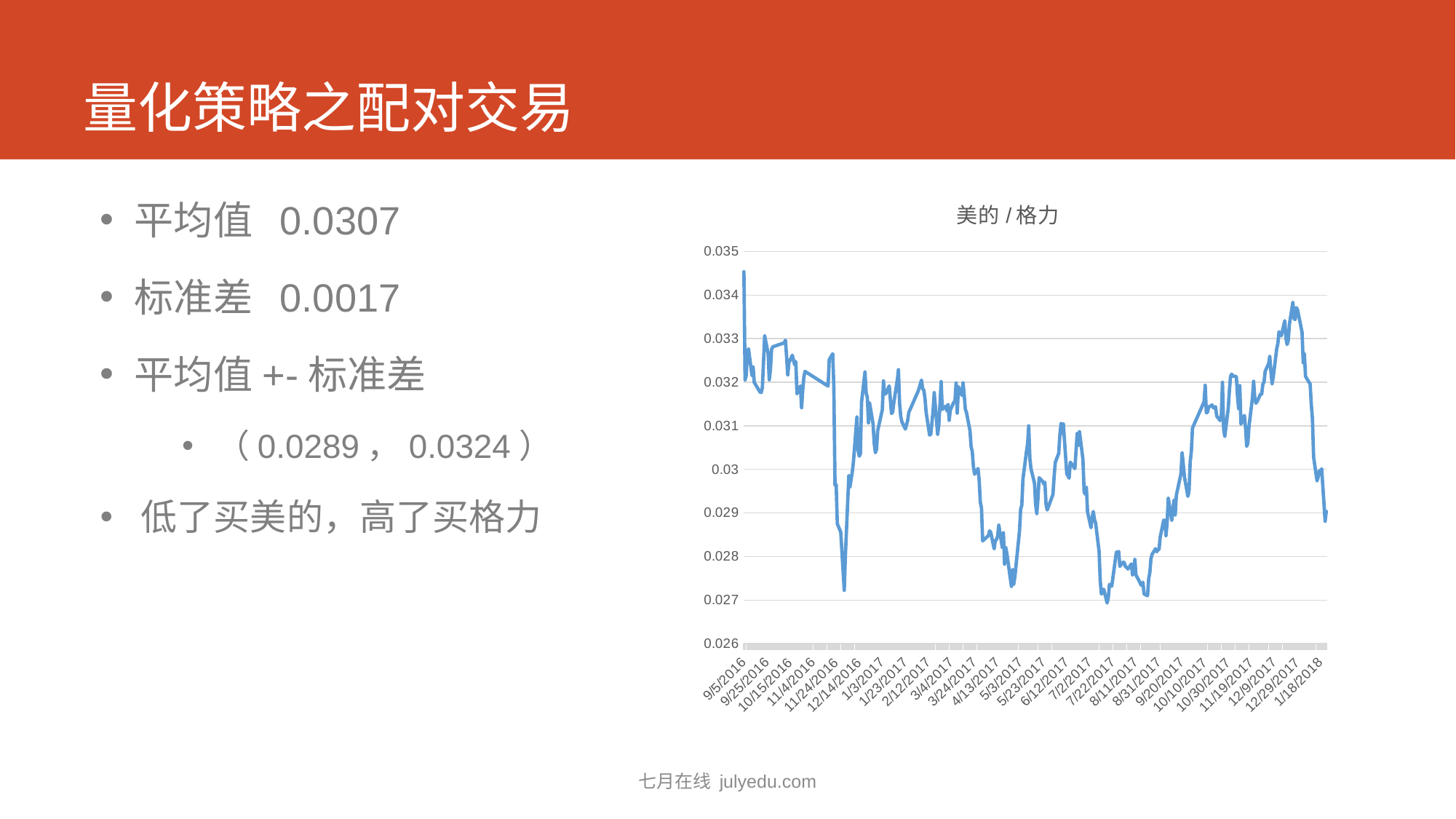

# 量化策略之配对交易

### Chart: 美的/格力

| Category |  |
|---|---|
| 43123 | 0.029036421186756 |
| 43122 | 0.0288103064176338 |
| 43119 | 0.0300122137298517 |
| 43118 | 0.0299432704467186 |
| 43117 | 0.0299677909956654 |
| 43116 | 0.0298260404555287 |
| 43115 | 0.0297343865830303 |
| 43112 | 0.030280281119367 |
| 43111 | 0.0311539638715822 |
| 43110 | 0.0314901840115317 |
| 43109 | 0.031961658335138 |
| 43108 | 0.0320006689541497 |
| 43105 | 0.0321335492036083 |
| 43104 | 0.0326485440952142 |
| 43103 | 0.0324472550030225 |
| 43102 | 0.0331475326240894 |
| 43098 | 0.0336703475225261 |
| 43097 | 0.033712414841916 |
| 43096 | 0.0334366090365503 |
| 43095 | 0.0334637878903287 |
| 43094 | 0.0338287688047868 |
| 43091 | 0.0333242815747762 |
| 43090 | 0.0329546205192568 |
| 43089 | 0.0328650713227411 |
| 43088 | 0.0330117076646199 |
| 43087 | 0.0334124022522933 |
| 43084 | 0.0330659356006842 |
| 43083 | 0.0330903351193359 |
| 43082 | 0.0331587711736309 |
| 43081 | 0.0328883198390107 |
| 43080 | 0.0327659567827631 |
| 43077 | 0.0321101548035668 |
| 43076 | 0.0319647621221209 |
| 43075 | 0.0322401992238824 |
| 43074 | 0.0325911992857788 |
| 43073 | 0.0324259116119654 |
| 43070 | 0.0322520763739684 |
| 43069 | 0.0320041856183535 |
| 43068 | 0.0319542462206836 |
| 43067 | 0.0317274906458315 |
| 43066 | 0.0317287668648936 |
| 43063 | 0.0315555012103763 |
| 43062 | 0.0315167976586293 |
| 43061 | 0.0316287772817234 |
| 43060 | 0.0320208063236867 |
| 43059 | 0.0316433027746025 |
| 43056 | 0.0309934504917663 |
| 43055 | 0.0306085248166241 |
| 43054 | 0.0305274282423649 |
| 43053 | 0.030953590495059 |
| 43052 | 0.0312388012825308 |
| 43049 | 0.0310381358362217 |
| 43048 | 0.0319221480163783 |
| 43047 | 0.0313932033797501 |
| 43046 | 0.0316871435145801 |
| 43045 | 0.0321310572141522 |
| 43042 | 0.0321423530829545 |
| 43041 | 0.0321858480263337 |
| 43040 | 0.0321399301269329 |
| 43039 | 0.0318167486437607 |
| 43123 | 0.029036421186756 |
| 43122 | 0.0288103064176338 |
| 43119 | 0.0300122137298517 |
| 43118 | 0.0299432704467186 |
| 43117 | 0.0299677909956654 |
| 43116 | 0.0298260404555287 |
| 43115 | 0.0297343865830303 |
| 43112 | 0.030280281119367 |
| 43111 | 0.0311539638715822 |
| 43110 | 0.0314901840115317 |
| 43109 | 0.031961658335138 |
| 43108 | 0.0320006689541497 |
| 43105 | 0.0321335492036083 |
| 43104 | 0.0326485440952142 |
| 43103 | 0.0324472550030225 |
| 43102 | 0.0331475326240894 |
| 43098 | 0.0336703475225261 |
| 43097 | 0.033712414841916 |
| 43096 | 0.0334366090365503 |
| 43095 | 0.0334637878903287 |
| 43094 | 0.0338287688047868 |
| 43091 | 0.0333242815747762 |
| 43090 | 0.0329546205192568 |
| 43089 | 0.0328650713227411 |
| 43088 | 0.0330117076646199 |
| 43087 | 0.0334124022522933 |
| 43084 | 0.0330659356006842 |
| 43083 | 0.0330903351193359 |
| 43082 | 0.0331587711736309 |
| 43081 | 0.0328883198390107 |
| 43080 | 0.0327659567827631 |
| 43077 | 0.0321101548035668 |
| 43076 | 0.0319647621221209 |
| 43075 | 0.0322401992238824 |
| 43074 | 0.0325911992857788 |
| 43073 | 0.0324259116119654 |
| 43070 | 0.0322520763739684 |
| 43069 | 0.0320041856183535 |
| 43068 | 0.0319542462206836 |
| 43067 | 0.0317274906458315 |
| 43066 | 0.0317287668648936 |
| 43063 | 0.0315555012103763 |
| 43062 | 0.0315167976586293 |
| 43061 | 0.0316287772817234 |
| 43060 | 0.0320208063236867 |
| 43059 | 0.0316433027746025 |
| 43056 | 0.0309934504917663 |
| 43055 | 0.0306085248166241 |
| 43054 | 0.0305274282423649 |
| 43053 | 0.030953590495059 |
| 43052 | 0.0312388012825308 |
| 43049 | 0.0310381358362217 |
| 43048 | 0.0319221480163783 |
| 43047 | 0.0313932033797501 |
| 43046 | 0.0316871435145801 |
| 43045 | 0.0321310572141522 |
| 43042 | 0.0321423530829545 |
| 43041 | 0.0321858480263337 |
| 43040 | 0.0321399301269329 |
| 43039 | 0.0318167486437607 |
| 43038 | 0.0314052178116765 |
| 43035 | 0.0307601051116332 |
| 43034 | 0.0309280335883782 |
| 43033 | 0.0319990059683171 |
| 43032 | 0.0312534344433454 |
| 43031 | 0.0311185587283261 |
| 43028 | 0.0312249930195384 |
| 43027 | 0.031439236631987 |
| 43026 | 0.031404349836764 |
| 43025 | 0.031419644378799 |
| 43024 | 0.0314778547156014 |
| 43021 | 0.0314296352169843 |
| 43020 | 0.03131300087194 |
| 43019 | 0.0312960603109614 |
| 43018 | 0.0319309091174837 |
| 43017 | 0.0315486777619553 |
| 43007 | 0.0309506662831444 |
| 43006 | 0.0304184722861561 |
| 43005 | 0.0301671156857971 |
| 43004 | 0.029503873122577 |
| 43003 | 0.0293817623453614 |
| 43000 | 0.0298252007315973 |
| 42999 | 0.0301157493209227 |
| 42998 | 0.0303763609455165 |
| 42997 | 0.0298980504145575 |
| 42993 | 0.029406791485361 |
| 42992 | 0.0289520018221539 |
| 42991 | 0.0292900394881073 |
| 42990 | 0.0290912687404748 |
| 42989 | 0.0288341350564887 |
| 42986 | 0.0293363364795366 |
| 42985 | 0.0287712910847261 |
| 42984 | 0.0284774809781135 |
| 42983 | 0.0288287330213626 |
| 42982 | 0.0288316324714122 |
| 42979 | 0.028446721399618 |
| 42978 | 0.028159119449924 |
| 42977 | 0.0281548300789022 |
| 42976 | 0.0281089460502784 |
| 42975 | 0.0281784327129013 |
| 42972 | 0.0280515152042653 |
| 42971 | 0.027952190916249 |
| 42970 | 0.0276354425635619 |
| 42969 | 0.0274897818734078 |
| 42968 | 0.0270978028076371 |
| 42965 | 0.0271416363113165 |
| 42964 | 0.0274095861536034 |
| 42963 | 0.0273362235067437 |
| 42962 | 0.0273639215636161 |
| 42961 | 0.027427079765736 |
| 42958 | 0.0275746773805703 |
| 42957 | 0.0279332446886195 |
| 42956 | 0.0276427756558602 |
| 42955 | 0.0275728251094223 |
| 42954 | 0.0278299433757156 |
| 42951 | 0.0277112705111182 |
| 42950 | 0.0277572206250792 |
| 42949 | 0.0277561451800615 |
| 42948 | 0.0278501796114866 |
| 42947 | 0.0278711345581463 |
| 42944 | 0.0277727811513442 |
| 42943 | 0.0281147402299899 |
| 42942 | 0.0280980444236833 |
| 42941 | 0.0280982433452398 |
| 42940 | 0.0279077401713737 |
| 42937 | 0.0273211337900404 |
| 42936 | 0.0273278881074862 |
| 42935 | 0.0273616771629068 |
| 42934 | 0.027053221498768 |
| 42933 | 0.0269330681385656 |
| 42930 | 0.0272495309422124 |
| 42929 | 0.0271795882075471 |
| 42928 | 0.0271374672210935 |
| 42927 | 0.0274528553308154 |
| 42926 | 0.0281150647679899 |
| 42923 | 0.0287705514826332 |
| 42922 | 0.028847559658504 |
| 42921 | 0.0290334419139659 |
| 42920 | 0.0288972629235475 |
| 42919 | 0.028660445856395 |
| 42916 | 0.0290233514038504 |
| 42915 | 0.0295855963611833 |
| 42914 | 0.0294269776625231 |
| 42913 | 0.0294844694292057 |
| 42912 | 0.0302284203863819 |
| 42909 | 0.0308638763486112 |
| 42908 | 0.030551523862975 |
| 42907 | 0.0308238232297209 |
| 42906 | 0.0304186391360497 |
| 42905 | 0.0300168323529432 |
| 42902 | 0.030130482449464 |
| 42901 | 0.0301632523615448 |
| 42900 | 0.0297969841394245 |
| 42899 | 0.0298509368581279 |
| 42898 | 0.029897771511239 |
| 42895 | 0.0310438055097743 |
| 42894 | 0.0308257428805612 |
| 42893 | 0.031051994613648 |
| 42892 | 0.0307929575999537 |
| 42891 | 0.0303658022512099 |
| 42888 | 0.0301573076769163 |
| 42887 | 0.0298299863621771 |
| 42886 | 0.0294241074341325 |
| 42881 | 0.029066139048998 |
| 42880 | 0.0292003954198227 |
| 42879 | 0.0297036074845383 |
| 42878 | 0.0296652849780231 |
| 42877 | 0.0297242690708207 |
| 42874 | 0.0298088791469669 |
| 42873 | 0.0293273673651535 |
| 42872 | 0.0289851383816774 |
| 42871 | 0.0292008293081587 |
| 42870 | 0.0296786910990269 |
| 42867 | 0.0300121009620547 |
| 42866 | 0.0302447410230098 |
| 42865 | 0.0309989402771658 |
| 42864 | 0.0305809486696435 |
| 42863 | 0.0304026753882348 |
| 42860 | 0.0297786797885235 |
| 42859 | 0.0291764416139635 |
| 42858 | 0.0290943668416562 |
| 42857 | 0.0285908821406097 |
| 42853 | 0.0275342564477354 |
| 42852 | 0.0273642449694056 |
| 42851 | 0.0276969804584557 |
| 42850 | 0.0273134111461831 |
| 42849 | 0.0275008044040302 |
| 42846 | 0.0280770292080145 |
| 42845 | 0.0282042608641847 |
| 42844 | 0.0278234117923555 |
| 42843 | 0.0285438265061358 |
| 42842 | 0.0282102567360922 |
| 42839 | 0.028718926273867 |
| 42838 | 0.0284714588304689 |
| 42837 | 0.0283875086761574 |
| 42836 | 0.028369087891867 |
| 42835 | 0.0281762370504144 |
| 42832 | 0.0285557636398007 |
| 42831 | 0.028588847725005 |
| 42830 | 0.0284788984987891 |
| 42825 | 0.0283568130480661 |
| 42824 | 0.0291120427293009 |
| 42823 | 0.0292440075152013 |
| 42822 | 0.0297552184736226 |
| 42821 | 0.0300180887994464 |
| 42818 | 0.0298871568558733 |
| 42817 | 0.030065756965297 |
| 42816 | 0.0304107182931741 |
| 42815 | 0.0305267068854503 |
| 42814 | 0.0308875639805958 |
| 42811 | 0.0313044808861504 |
| 42810 | 0.0313812098170796 |
| 42809 | 0.0317114299905544 |
| 42808 | 0.0319870746958481 |
| 42807 | 0.0316975127150371 |
| 42804 | 0.0318974350300491 |
| 42803 | 0.0312906934469735 |
| 42802 | 0.0319820261141728 |
| 42801 | 0.0315652080207413 |
| 42800 | 0.0315397523279782 |
| 42797 | 0.031364951683847 |
| 42796 | 0.0311259675387475 |
| 42795 | 0.031486874171032 |
| 42794 | 0.031342594713051 |
| 42793 | 0.0314519824705318 |
| 42790 | 0.0313754749389157 |
| 42789 | 0.0320141917867943 |
| 42788 | 0.0315029299017479 |
| 42787 | 0.0310186414021756 |
| 42786 | 0.0308048714029359 |
| 42783 | 0.0317608828045457 |
| 42782 | 0.0313385215353053 |
| 42781 | 0.0310649467505132 |
| 42780 | 0.0307977538292936 |
| 42779 | 0.0307895047270776 |
| 42776 | 0.0313080035787099 |
| 42775 | 0.0316302908971437 |
| 42774 | 0.0318182014645113 |
| 42773 | 0.0318497523888468 |
| 42772 | 0.0320491933992052 |
| 42769 | 0.0317893991336233 |
| 42761 | 0.0313084857494151 |
| 42760 | 0.0311229926520246 |
| 42759 | 0.0310242797825958 |
| 42758 | 0.0309239582279007 |
| 42755 | 0.0310909274284205 |
| 42754 | 0.0312149554499496 |
| 42753 | 0.0315151508891652 |
| 42752 | 0.0322881625981139 |
| 42751 | 0.0320550853312223 |
| 42748 | 0.0315308165413072 |
| 42747 | 0.0313140024714813 |
| 42746 | 0.0312819662412988 |
| 42745 | 0.031596236217769 |
| 42744 | 0.0319154867053757 |
| 42741 | 0.0317346432633716 |
| 42740 | 0.0317284667249264 |
| 42739 | 0.0320303993711747 |
| 42738 | 0.0313677602672293 |
| 42734 | 0.0308867239836583 |
| 42733 | 0.0304624698021627 |
| 42732 | 0.0303821165041468 |
| 42731 | 0.0305944507195232 |
| 42730 | 0.0310401138450777 |
| 42727 | 0.0315215660988925 |
| 42726 | 0.0310666147778971 |
| 42725 | 0.0316571329953802 |
| 42724 | 0.0317520165253568 |
| 42723 | 0.0322345199848795 |
| 42720 | 0.0315420093739595 |
| 42719 | 0.0303536445284353 |
| 42718 | 0.0303018723534773 |
| 42717 | 0.0304400667024674 |
| 42716 | 0.0312022543270122 |
| 42713 | 0.0301847314255475 |
| 42712 | 0.0299468398275628 |
| 42711 | 0.0297773558123441 |
| 42710 | 0.0295984696144294 |
| 42709 | 0.0298523817528655 |
| 42706 | 0.0280361600466847 |
| 42705 | 0.0272238556910205 |
| 42702 | 0.0285587704823582 |
| 42699 | 0.0287489550008946 |
| 42698 | 0.0296547547118826 |
| 42697 | 0.0296355455011898 |
| 42696 | 0.0318866764476742 |
| 42695 | 0.0326537096620086 |
| 42692 | 0.0325202111900504 |
| 42691 | 0.0319110660866792 |
| 42671 | 0.0322484394988211 |
| 42670 | 0.0321233695616239 |
| 42669 | 0.0318132999997436 |
| 42668 | 0.0314132535849147 |
| 42667 | 0.0319144314474662 |
| 42664 | 0.0317339686560712 |
| 42663 | 0.0324746809849892 |
| 42662 | 0.0323982160755022 |
| 42661 | 0.0325090741562257 |
| 42660 | 0.0326191202528962 |
| 42657 | 0.0324448498361541 |
| 42656 | 0.0321681846482359 |
| 42655 | 0.032599932355046 |
| 42654 | 0.0329646881246376 |
| 42653 | 0.0329034723621034 |
| 42643 | 0.0328133996411949 |
| 42642 | 0.0327542734513054 |
| 42641 | 0.032282225499403 |
| 42640 | 0.0320548659377772 |
| 42639 | 0.0326542108440864 |
| 42636 | 0.0330629417886605 |
| 42635 | 0.0324550847455115 |
| 42634 | 0.0318656668101199 |
| 42633 | 0.0317629755380101 |
| 42632 | 0.0317723186124936 |
| 42627 | 0.0319950411791455 |
| 42626 | 0.032348870487227 |
| 42625 | 0.032155919310431 |
| 42622 | 0.0327665890122133 |
| 42621 | 0.0326741487344085 |
| 42620 | 0.0321546925810873 |
| 42619 | 0.0320528412453594 |
| 42618 | 0.0345359464235146 |
|  | None |
平均值  0.0307
标准差  0.0017
平均值+-标准差
（0.0289，0.0324）
低了买美的，高了买格力
七月在线 julyedu.com